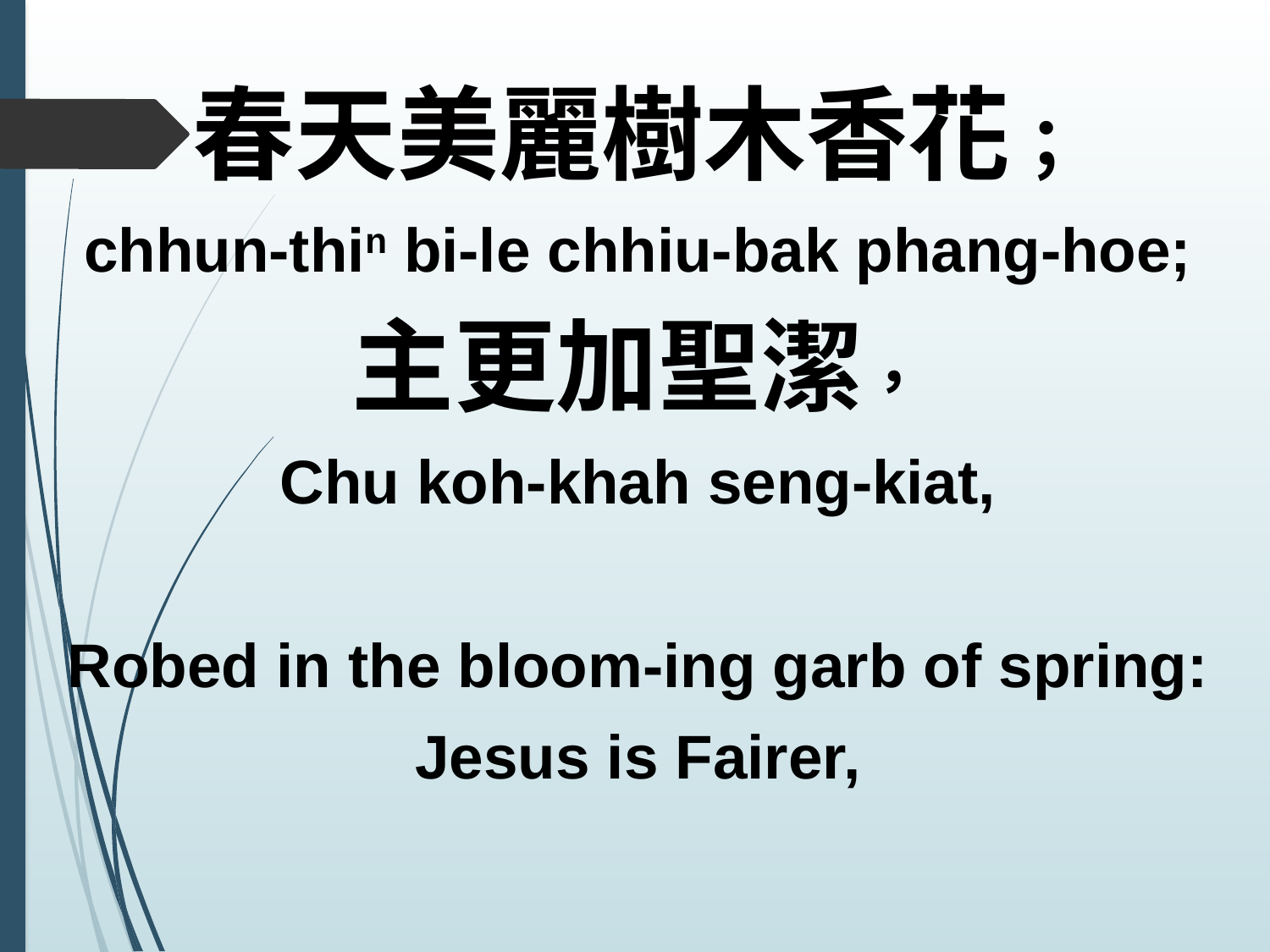

春天美麗樹木香花；
chhun-thin bi-le chhiu-bak phang-hoe;
主更加聖潔，
Chu koh-khah seng-kiat,

Robed in the bloom-ing garb of spring:
Jesus is Fairer,